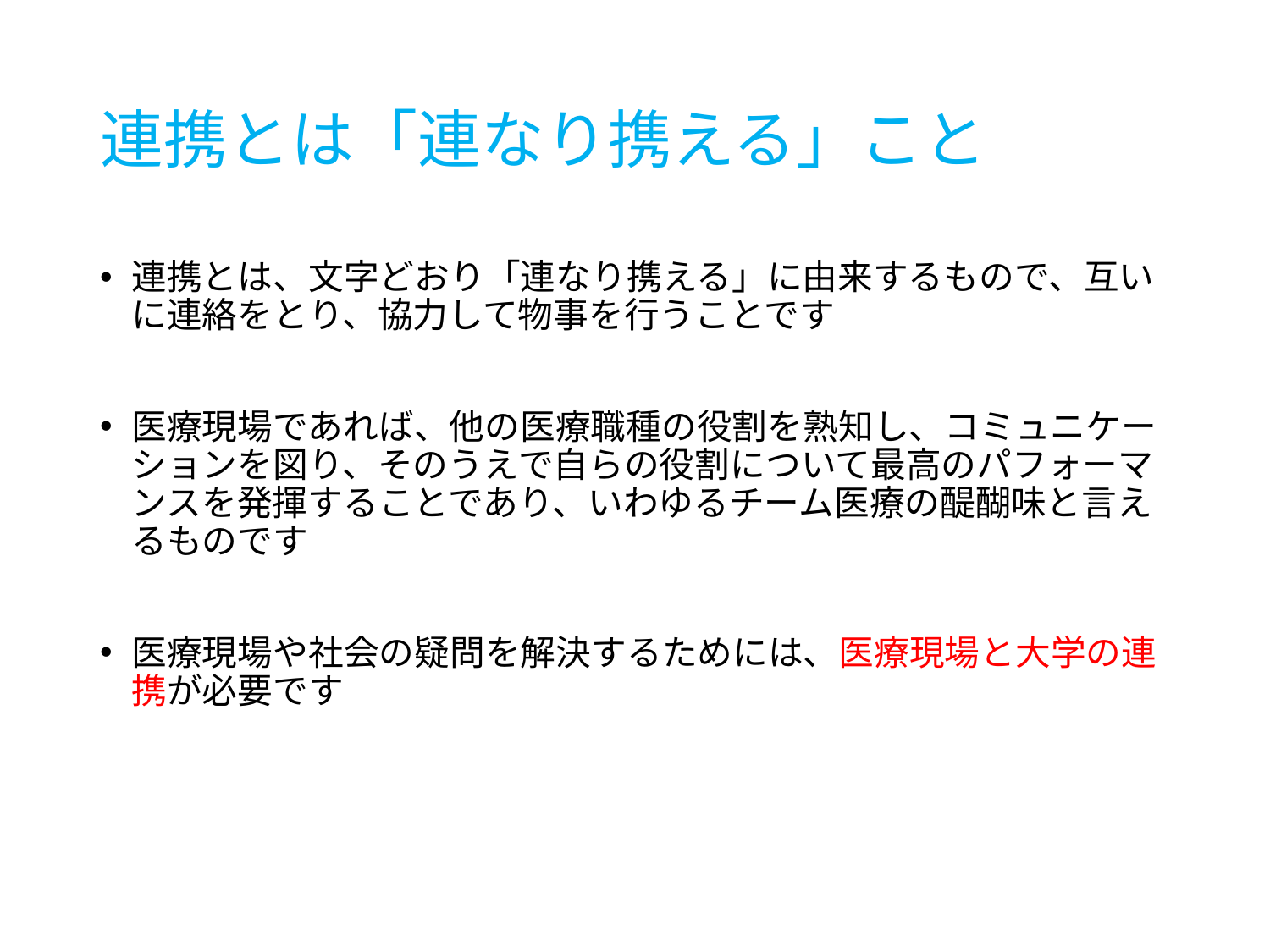

# 連携とは「連なり携える」こと
連携とは、文字どおり「連なり携える」に由来するもので、互いに連絡をとり、協力して物事を行うことです

医療現場であれば、他の医療職種の役割を熟知し、コミュニケーションを図り、そのうえで自らの役割について最高のパフォーマンスを発揮することであり、いわゆるチーム医療の醍醐味と言えるものです

医療現場や社会の疑問を解決するためには、医療現場と大学の連携が必要です